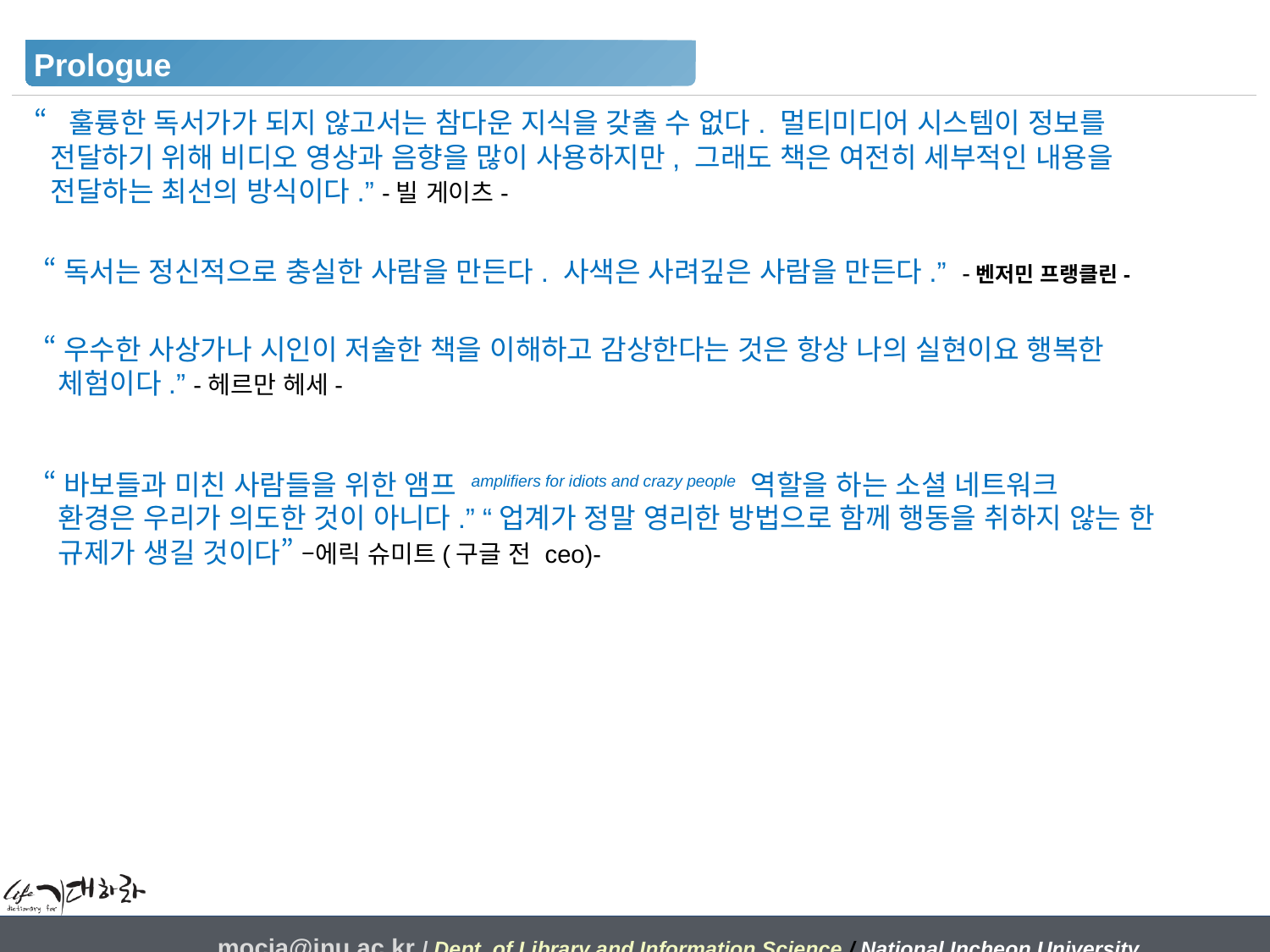

Prologue
   “훌륭한 독서가가 되지 않고서는 참다운 지식을 갖출 수 없다. 멀티미디어 시스템이 정보를
    전달하기 위해 비디오 영상과 음향을 많이 사용하지만, 그래도 책은 여전히 세부적인 내용을
    전달하는 최선의 방식이다.” -빌 게이츠-

    “독서는 정신적으로 충실한 사람을 만든다. 사색은 사려깊은 사람을 만든다.”  -벤저민 프랭클린-

    “우수한 사상가나 시인이 저술한 책을 이해하고 감상한다는 것은 항상 나의 실현이요 행복한
     체험이다.” -헤르만 헤세-

    “바보들과 미친 사람들을 위한 앰프 amplifiers for idiots and crazy people 역할을 하는 소셜 네트워크
     환경은 우리가 의도한 것이 아니다.” “업계가 정말 영리한 방법으로 함께 행동을 취하지 않는 한
     규제가 생길 것이다” –에릭 슈미트(구글 전 ceo)-

mocja@inu.ac.kr / Dept. of Library and Information Science / National Incheon University